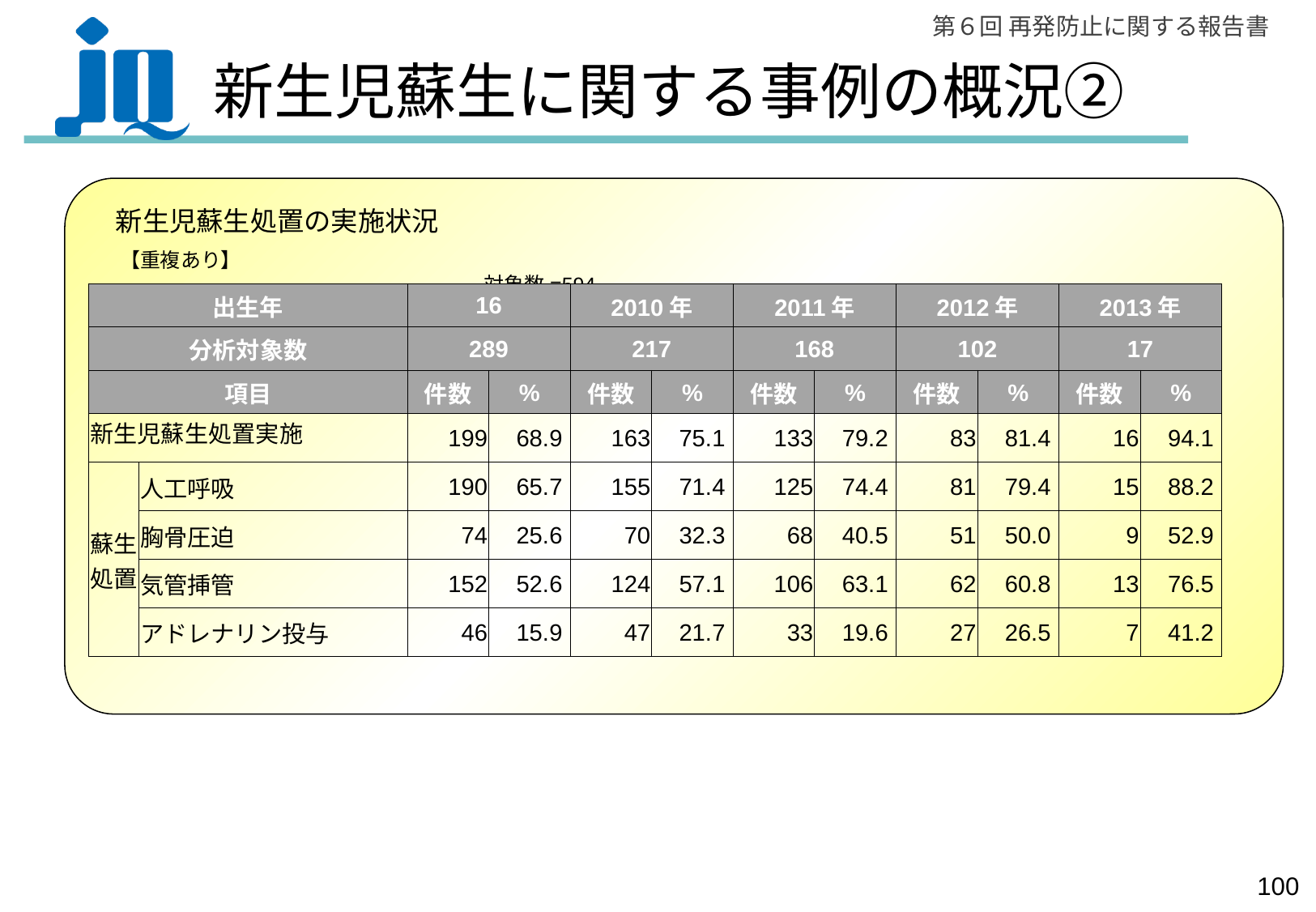

新生児蘇生に関する事例の概況②

新生児蘇生処置の実施状況
【重複あり】　　　　　　　　　　　　　　　　　　　　　　　　　　　　　　　　　　　　　　　　　　　　　　　　　　　　　　　　　　　　　　　　　　対象数=594
| 出生年 |  | 16 |  | 2010年 |  | 2011年 |  | 2012年 |  | 2013年 |  |
| --- | --- | --- | --- | --- | --- | --- | --- | --- | --- | --- | --- |
| 分析対象数 |  | 289 |  | 217 |  | 168 |  | 102 |  | 17 |  |
| 項目 |  | 件数 | % | 件数 | % | 件数 | % | 件数 | % | 件数 | % |
| 新生児蘇生処置実施 |  | 199 | 68.9 | 163 | 75.1 | 133 | 79.2 | 83 | 81.4 | 16 | 94.1 |
| 蘇生処置 | 人工呼吸 | 190 | 65.7 | 155 | 71.4 | 125 | 74.4 | 81 | 79.4 | 15 | 88.2 |
|  | 胸骨圧迫 | 74 | 25.6 | 70 | 32.3 | 68 | 40.5 | 51 | 50.0 | 9 | 52.9 |
|  | 気管挿管 | 152 | 52.6 | 124 | 57.1 | 106 | 63.1 | 62 | 60.8 | 13 | 76.5 |
|  | アドレナリン投与 | 46 | 15.9 | 47 | 21.7 | 33 | 19.6 | 27 | 26.5 | 7 | 41.2 |
100